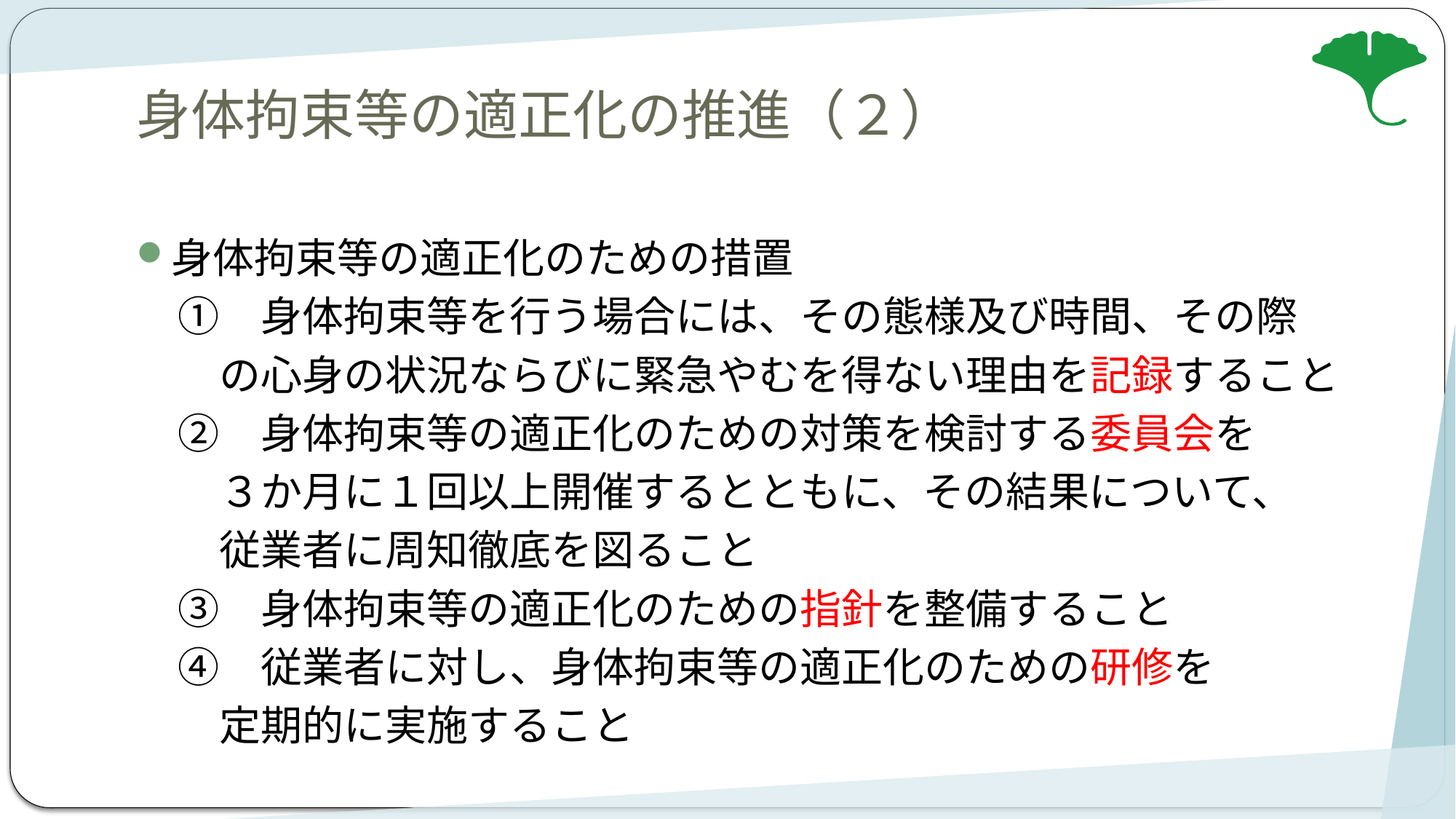

# 身体拘束等の適正化の推進（２）

身体拘束等の適正化のための措置
　①　身体拘束等を行う場合には、その態様及び時間、その際
　　の心身の状況ならびに緊急やむを得ない理由を記録すること
　②　身体拘束等の適正化のための対策を検討する委員会を
　　３か月に１回以上開催するとともに、その結果について、
　　従業者に周知徹底を図ること
　③　身体拘束等の適正化のための指針を整備すること
　④　従業者に対し、身体拘束等の適正化のための研修を
　　定期的に実施すること